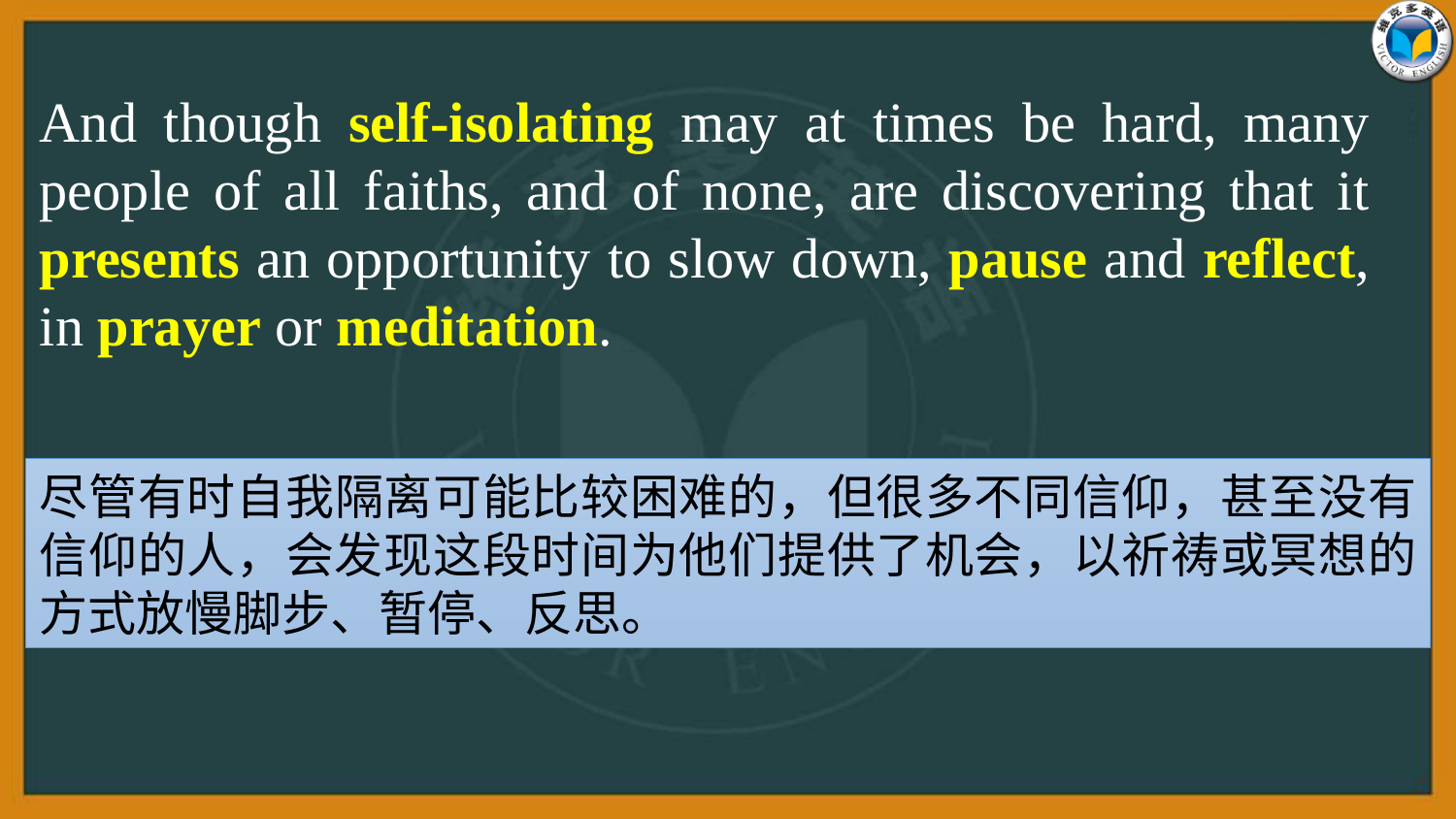

And though self-isolating may at times be hard, many people of all faiths, and of none, are discovering that it presents an opportunity to slow down, pause and reflect, in prayer or meditation.
尽管有时自我隔离可能比较困难的，但很多不同信仰，甚至没有信仰的人，会发现这段时间为他们提供了机会，以祈祷或冥想的方式放慢脚步、暂停、反思。